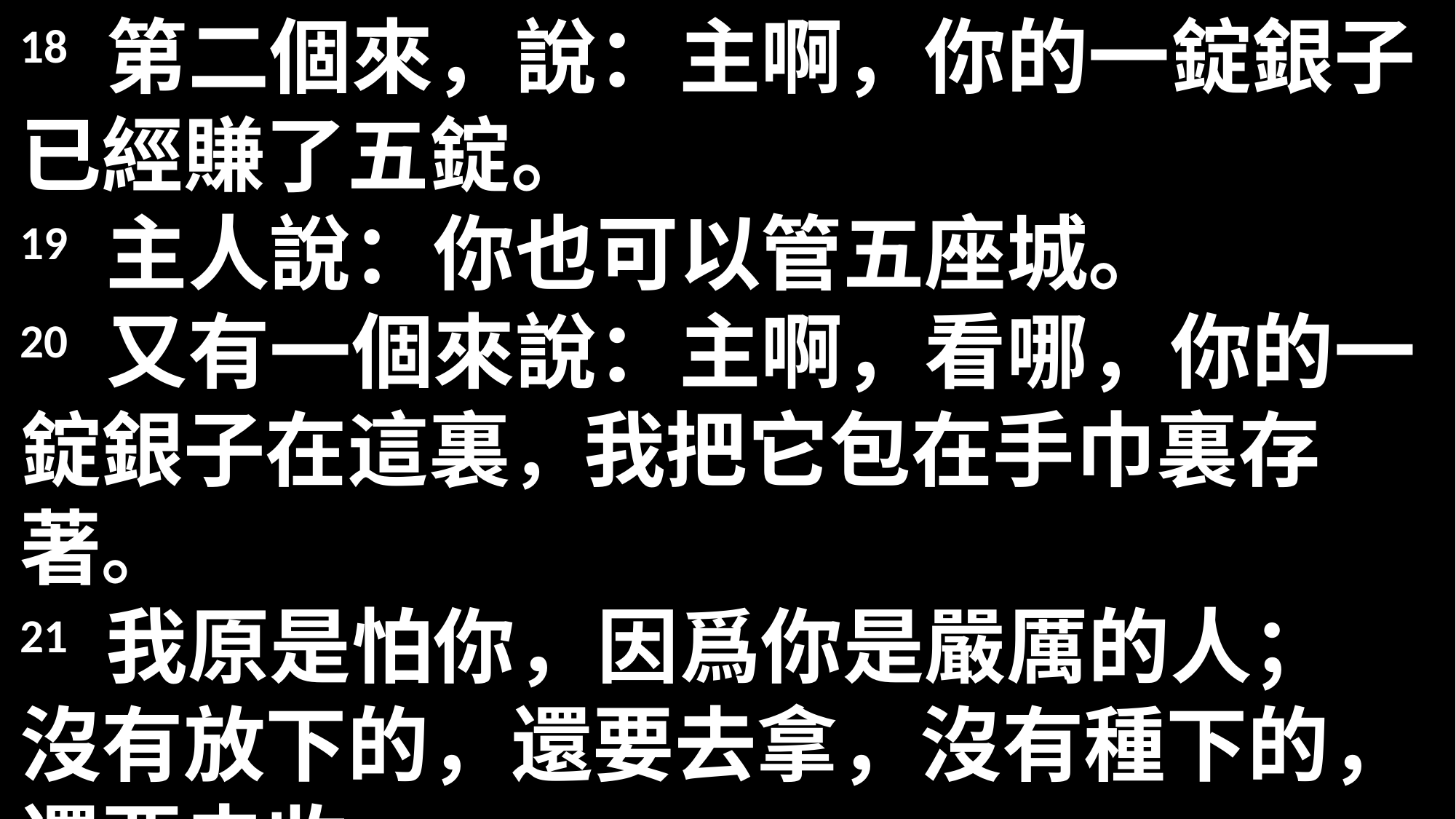

18 第二個來，說：主啊，你的一錠銀子已經賺了五錠。
19 主人說：你也可以管五座城。
20 又有一個來說：主啊，看哪，你的一錠銀子在這裏，我把它包在手巾裏存著。
21 我原是怕你，因爲你是嚴厲的人；
沒有放下的，還要去拿，沒有種下的，還要去收。